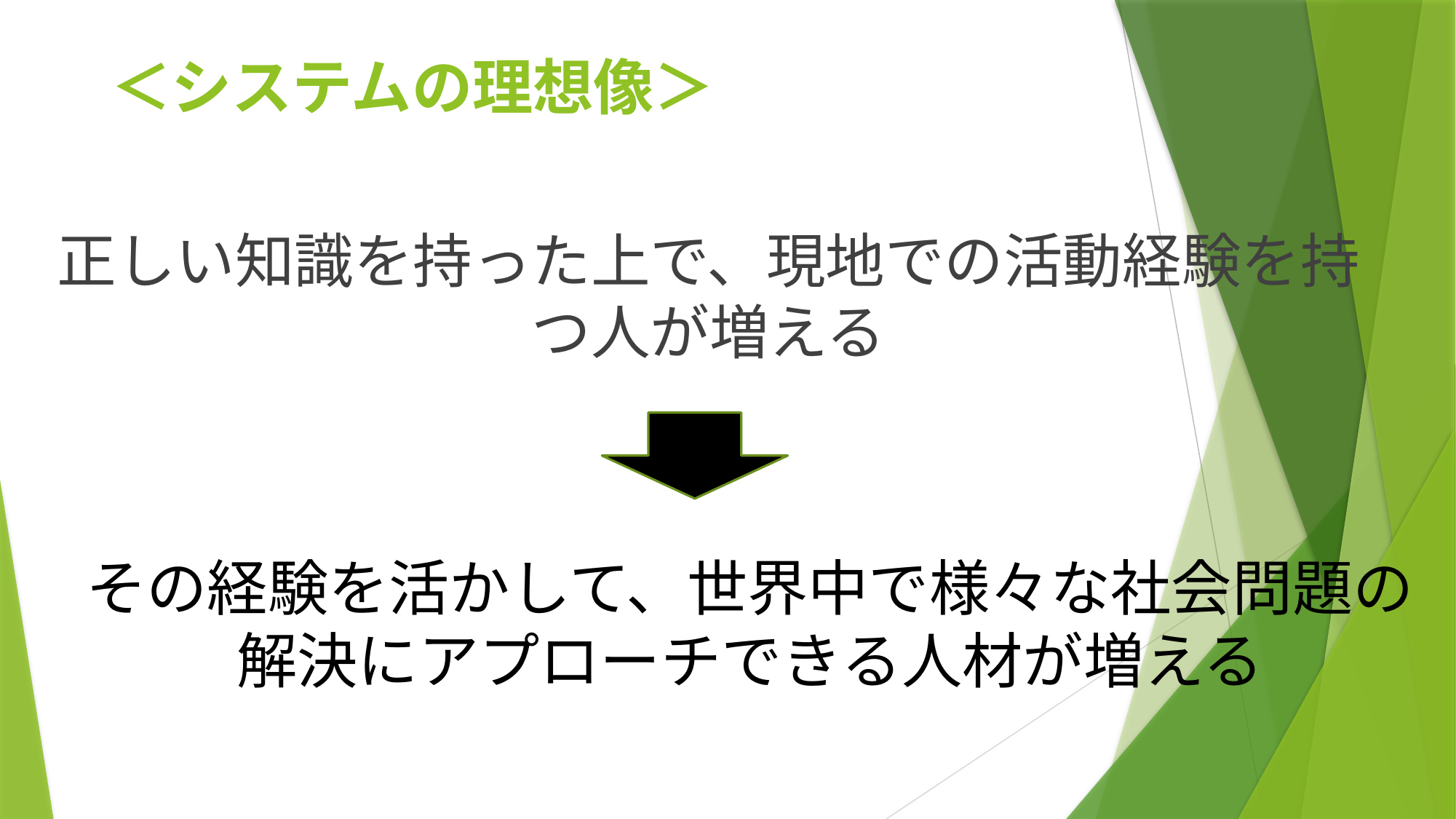

# ＜システムの理想像＞
正しい知識を持った上で、現地での活動経験を持つ人が増える

その経験を活かして、世界中で様々な社会問題の解決にアプローチできる人材が増える